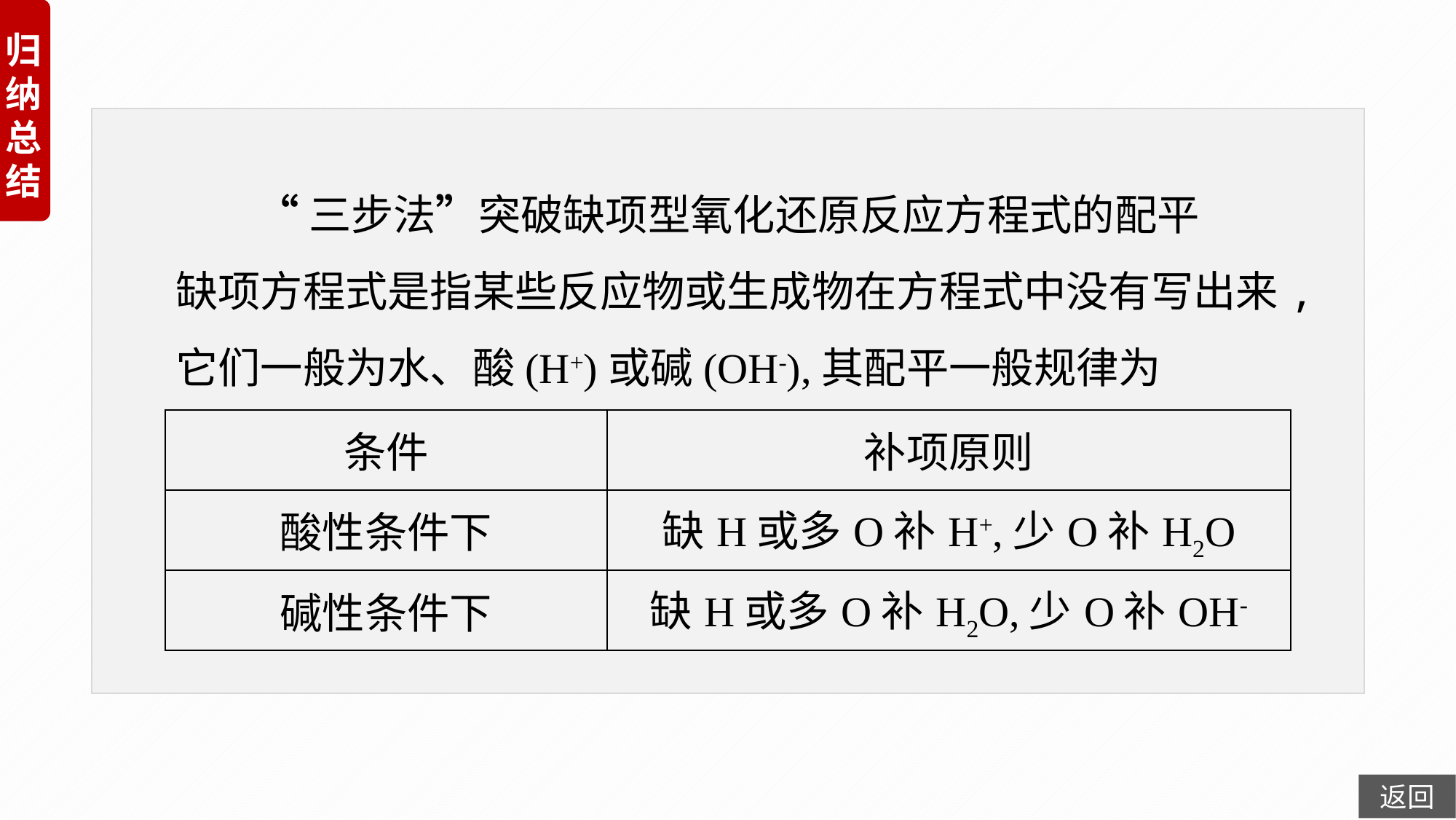

“三步法”突破缺项型氧化还原反应方程式的配平
缺项方程式是指某些反应物或生成物在方程式中没有写出来,它们一般为水、酸(H+)或碱(OH-),其配平一般规律为
| 条件 | 补项原则 |
| --- | --- |
| 酸性条件下 | 缺H或多O补H+,少O补H2O |
| 碱性条件下 | 缺H或多O补H2O,少O补OH- |
返回